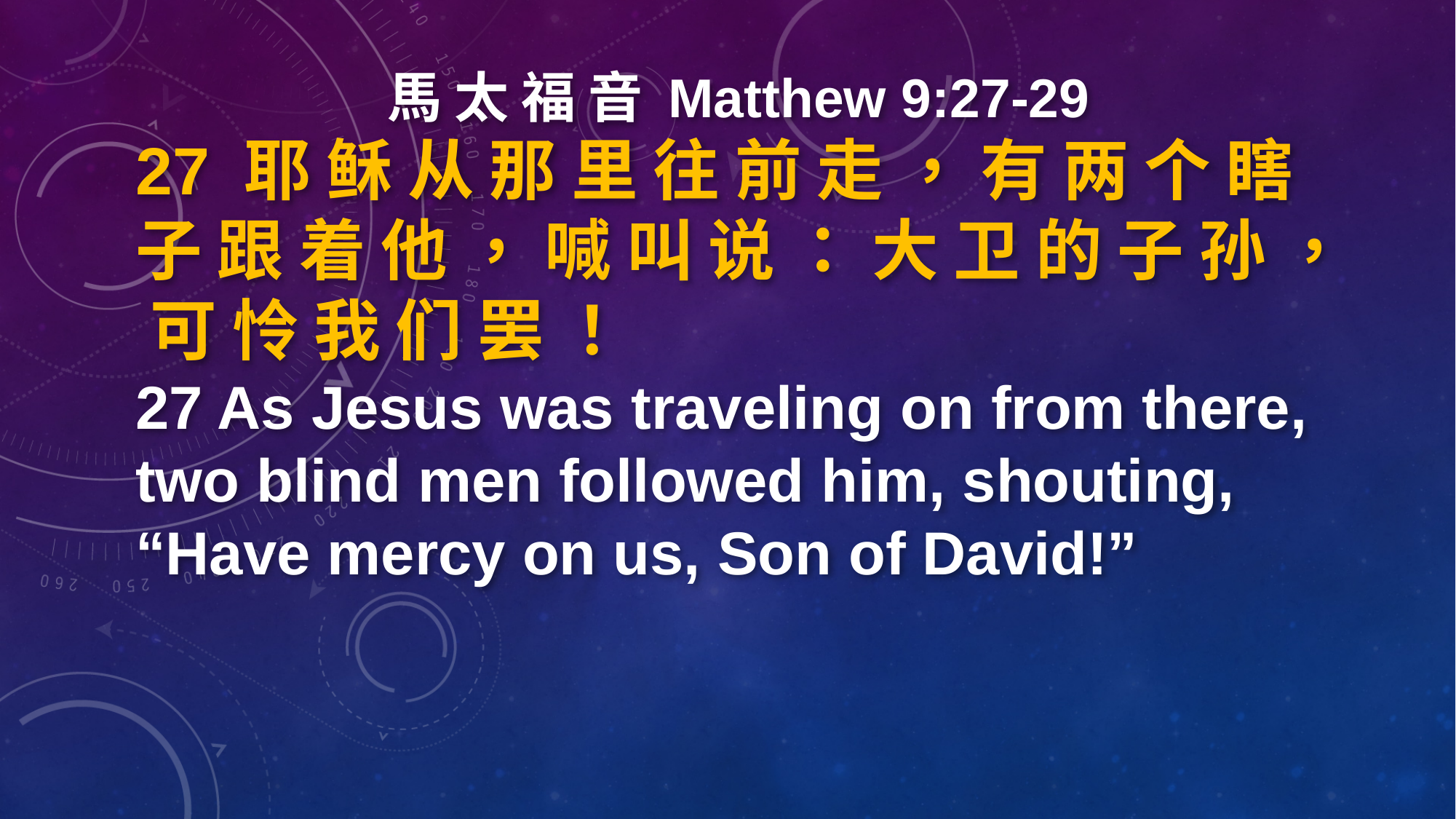

馬 太 福 音 Matthew 9:27-29
27 耶 稣 从 那 里 往 前 走 ， 有 两 个 瞎 子 跟 着 他 ， 喊 叫 说 ： 大 卫 的 子 孙 ， 可 怜 我 们 罢 ！
27 As Jesus was traveling on from there, two blind men followed him, shouting, “Have mercy on us, Son of David!”